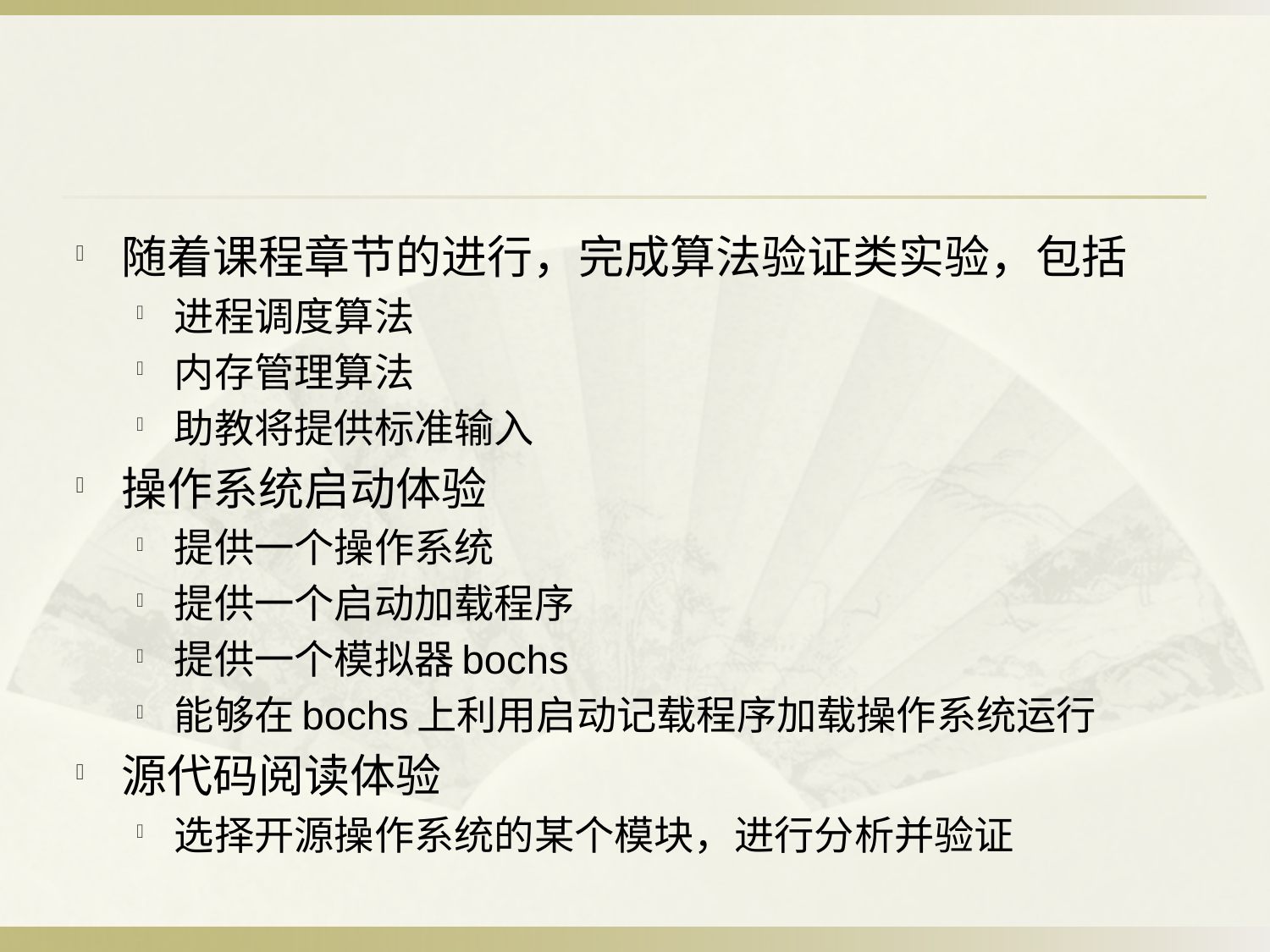

#
随着课程章节的进行，完成算法验证类实验，包括
进程调度算法
内存管理算法
助教将提供标准输入
操作系统启动体验
提供一个操作系统
提供一个启动加载程序
提供一个模拟器bochs
能够在bochs上利用启动记载程序加载操作系统运行
源代码阅读体验
选择开源操作系统的某个模块，进行分析并验证